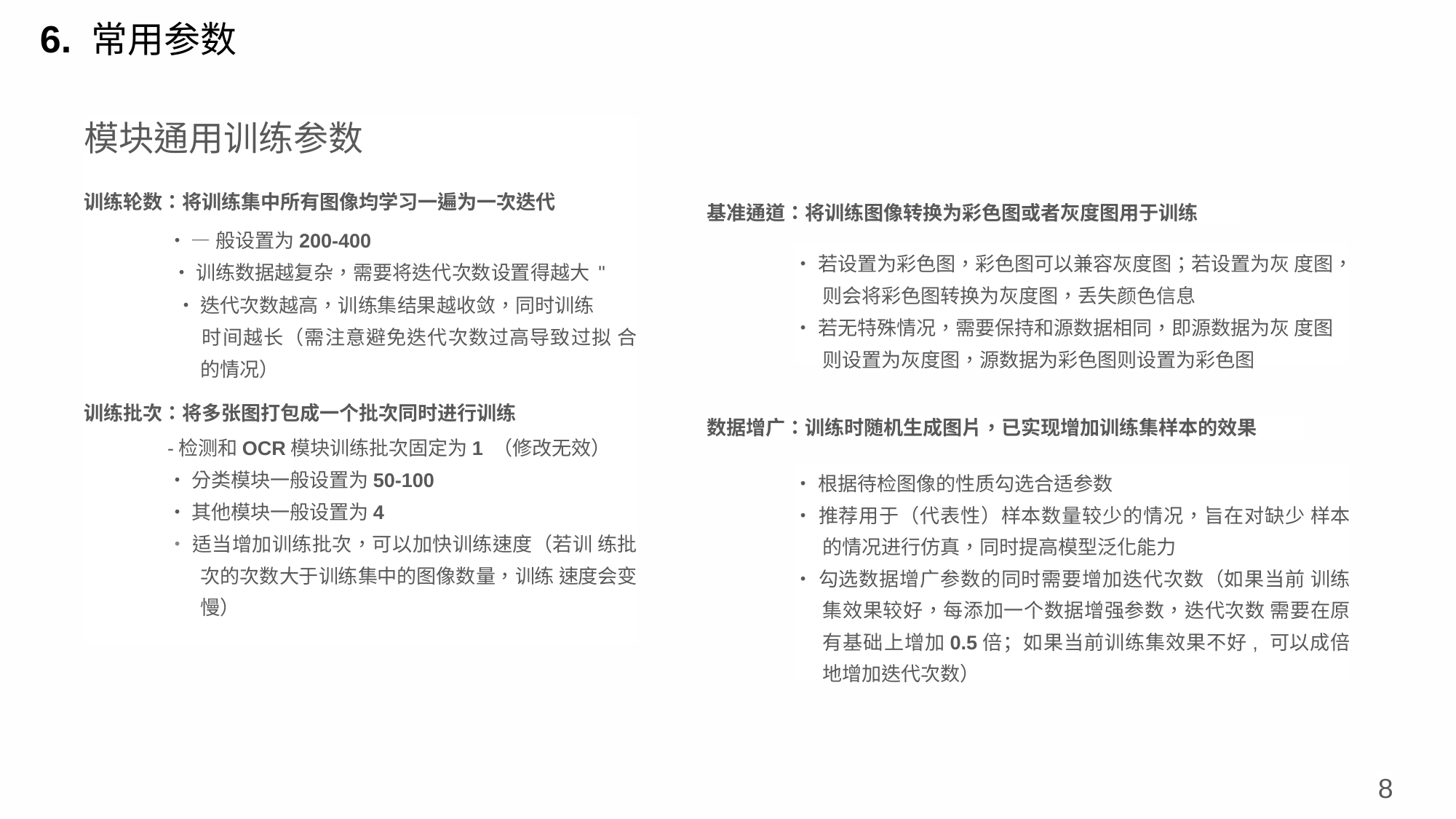

6. 常用参数
模块通用训练参数
训练轮数：将训练集中所有图像均学习一遍为一次迭代
• —般设置为200-400
•训练数据越复杂，需要将迭代次数设置得越大 "
 •迭代次数越高，训练集结果越收敛，同时训练
时间越长（需注意避免迭代次数过高导致过拟 合的情况）
训练批次：将多张图打包成一个批次同时进行训练
-检测和OCR模块训练批次固定为1 （修改无效）
•分类模块一般设置为50-100
•其他模块一般设置为4
•适当增加训练批次，可以加快训练速度（若训 练批次的次数大于训练集中的图像数量，训练 速度会变慢）
基准通道：将训练图像转换为彩色图或者灰度图用于训练
•若设置为彩色图，彩色图可以兼容灰度图；若设置为灰 度图，则会将彩色图转换为灰度图，丢失颜色信息
•若无特殊情况，需要保持和源数据相同，即源数据为灰 度图则设置为灰度图，源数据为彩色图则设置为彩色图
数据增广：训练时随机生成图片，已实现增加训练集样本的效果
•根据待检图像的性质勾选合适参数
•推荐用于（代表性）样本数量较少的情况，旨在对缺少 样本的情况进行仿真，同时提高模型泛化能力
•勾选数据增广参数的同时需要增加迭代次数（如果当前 训练集效果较好，每添加一个数据增强参数，迭代次数 需要在原有基础上增加0.5倍；如果当前训练集效果不好, 可以成倍地增加迭代次数）
8